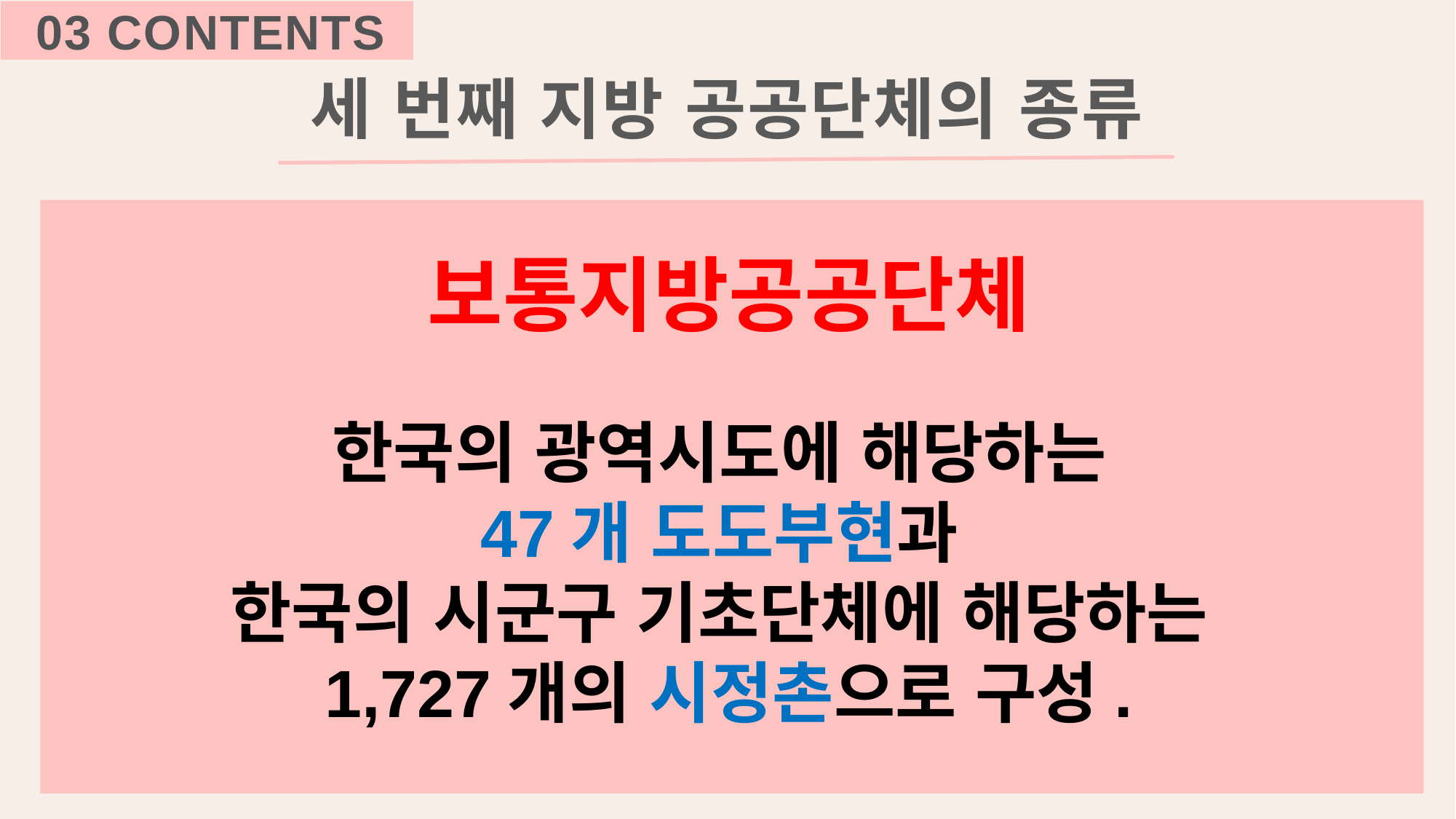

03 CONTENTS
세 번째 지방 공공단체의 종류

보통지방공공단체

한국의 광역시도에 해당하는
47개 도도부현과
한국의 시군구 기초단체에 해당하는
1,727개의 시정촌으로 구성.